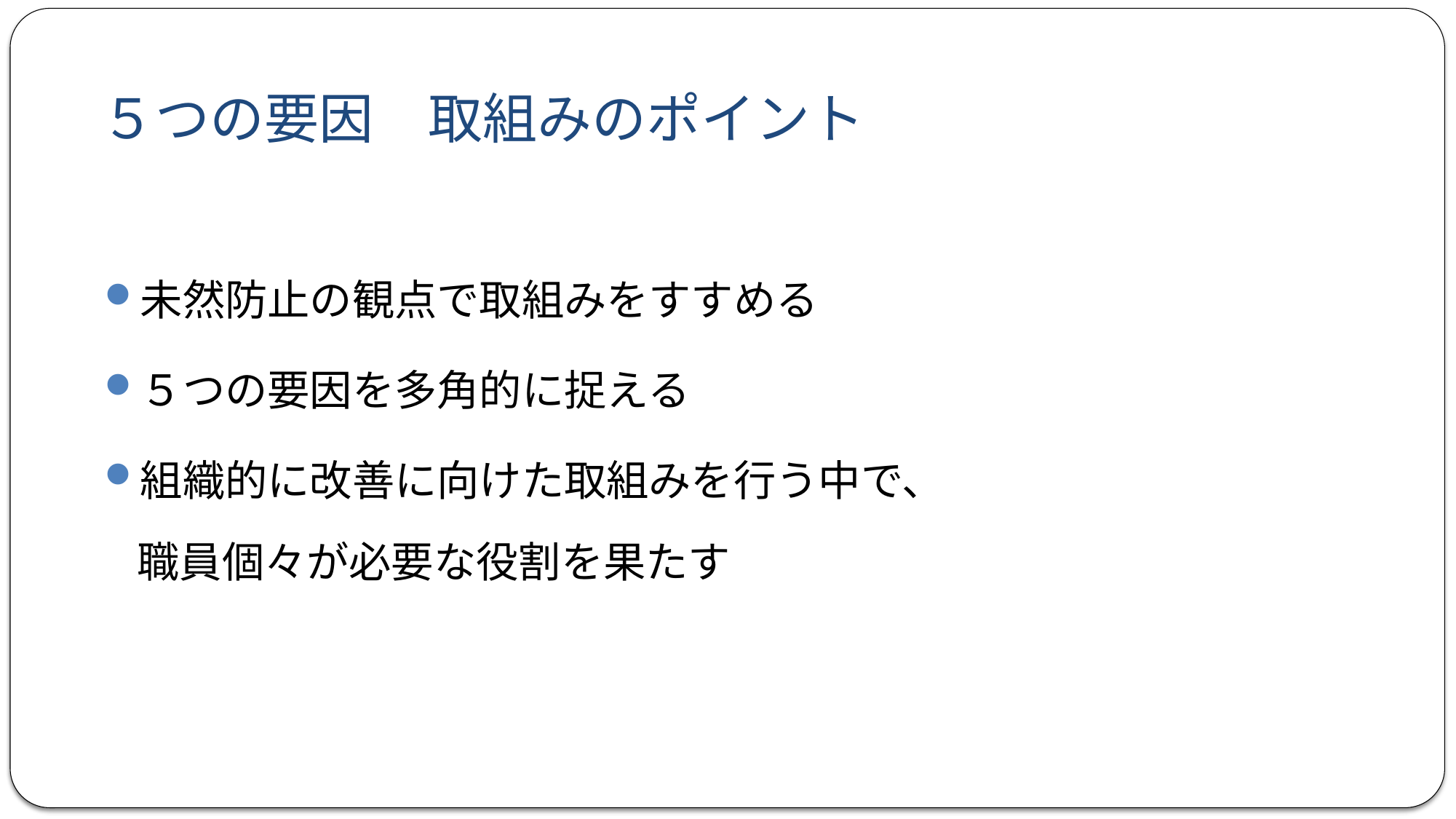

# ５つの要因　取組みのポイント
未然防止の観点で取組みをすすめる
５つの要因を多角的に捉える
組織的に改善に向けた取組みを行う中で、
職員個々が必要な役割を果たす